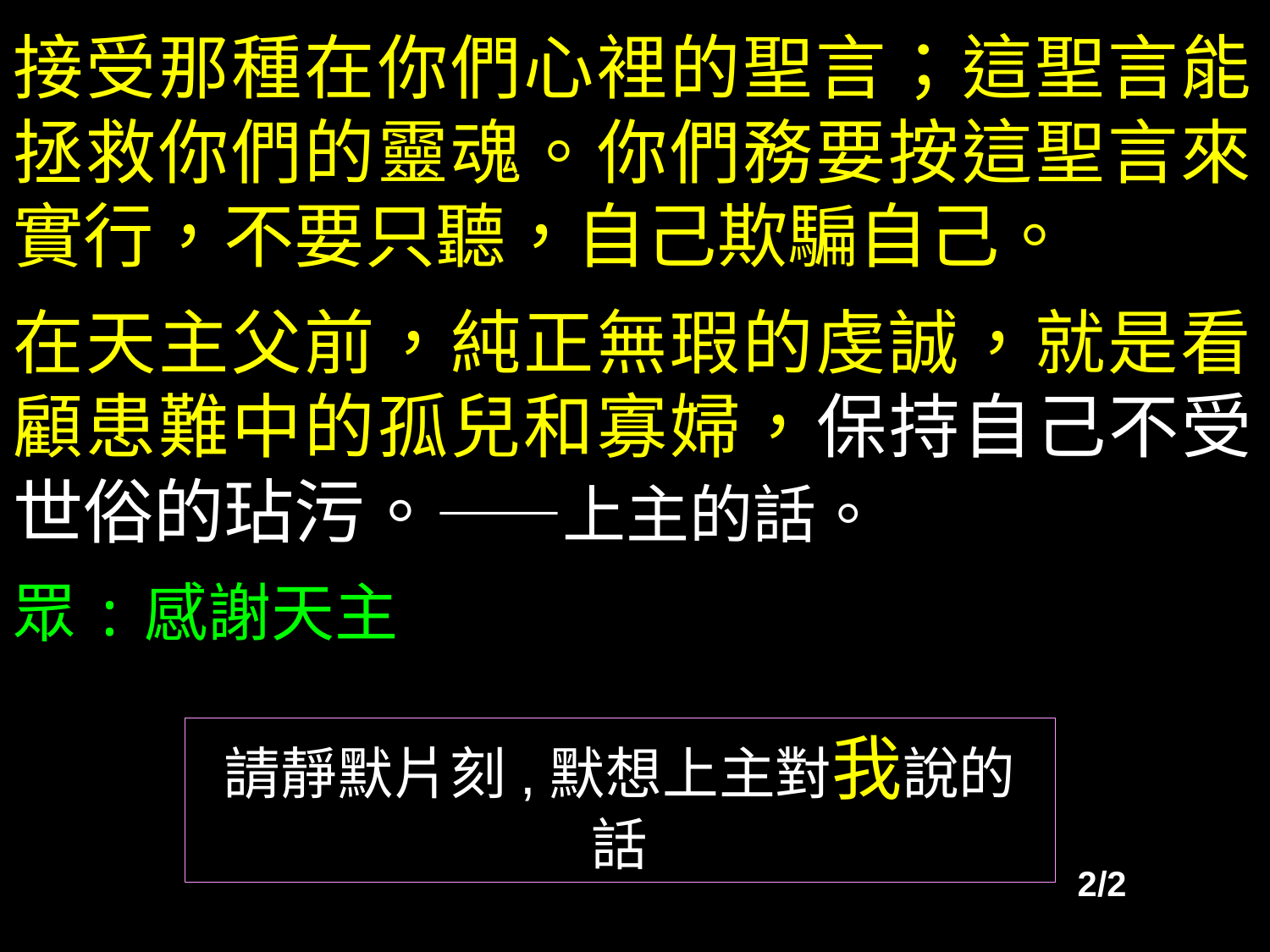

接受那種在你們心裡的聖言；這聖言能拯救你們的靈魂。你們務要按這聖言來實行，不要只聽，自己欺騙自己。
在天主父前，純正無瑕的虔誠，就是看顧患難中的孤兒和寡婦，保持自己不受世俗的玷污。——上主的話。
眾:感謝天主

請靜默片刻,默想上主對我說的話
2/2